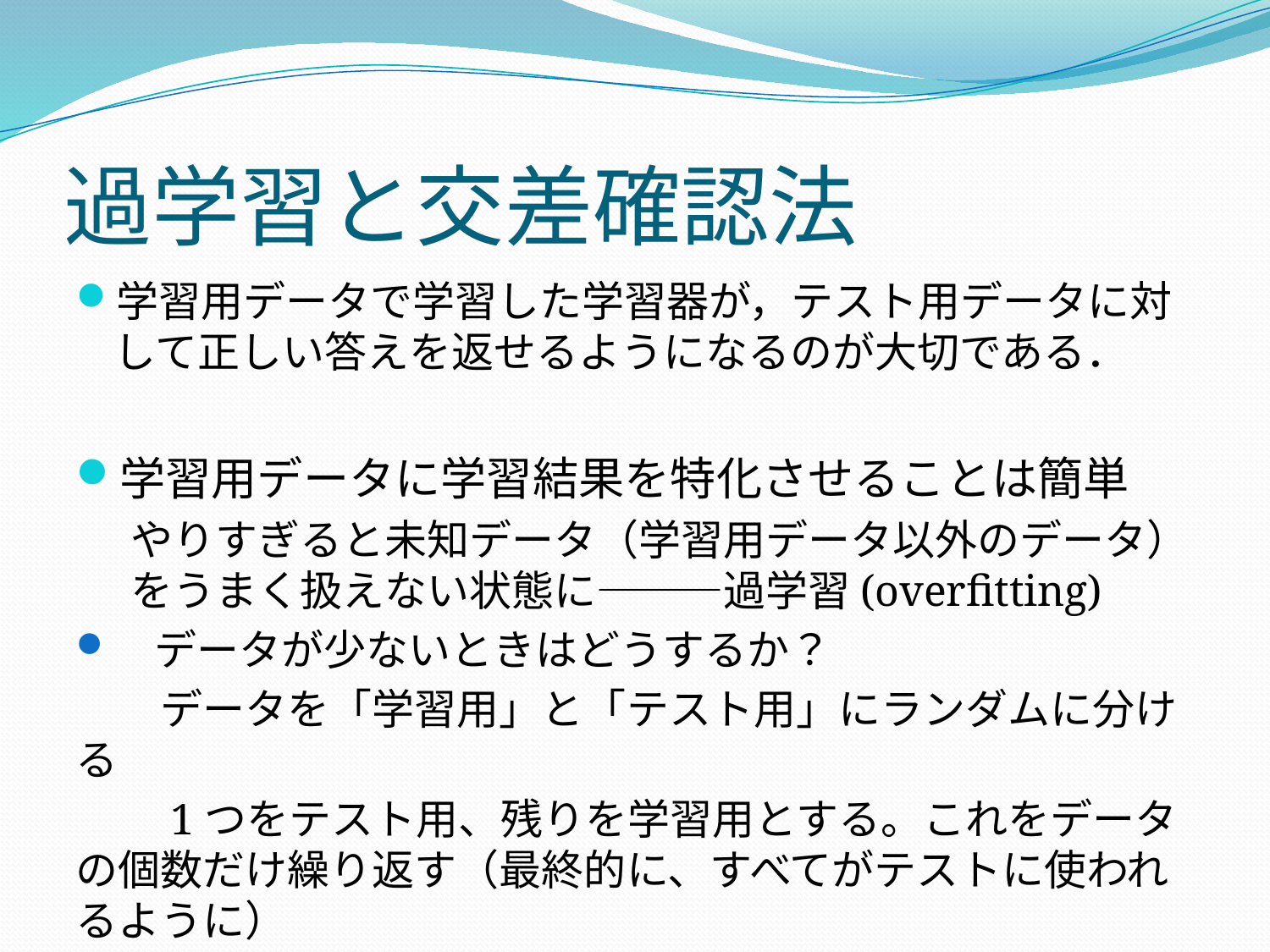

# 過学習と交差確認法
学習用データで学習した学習器が，テスト用データに対して正しい答えを返せるようになるのが大切である．

学習用データに学習結果を特化させることは簡単
やりすぎると未知データ（学習用データ以外のデータ）をうまく扱えない状態に―――過学習(overfitting)
　データが少ないときはどうするか？
　　データを「学習用」と「テスト用」にランダムに分ける
　　1つをテスト用、残りを学習用とする。これをデータの個数だけ繰り返す（最終的に、すべてがテストに使われるように）